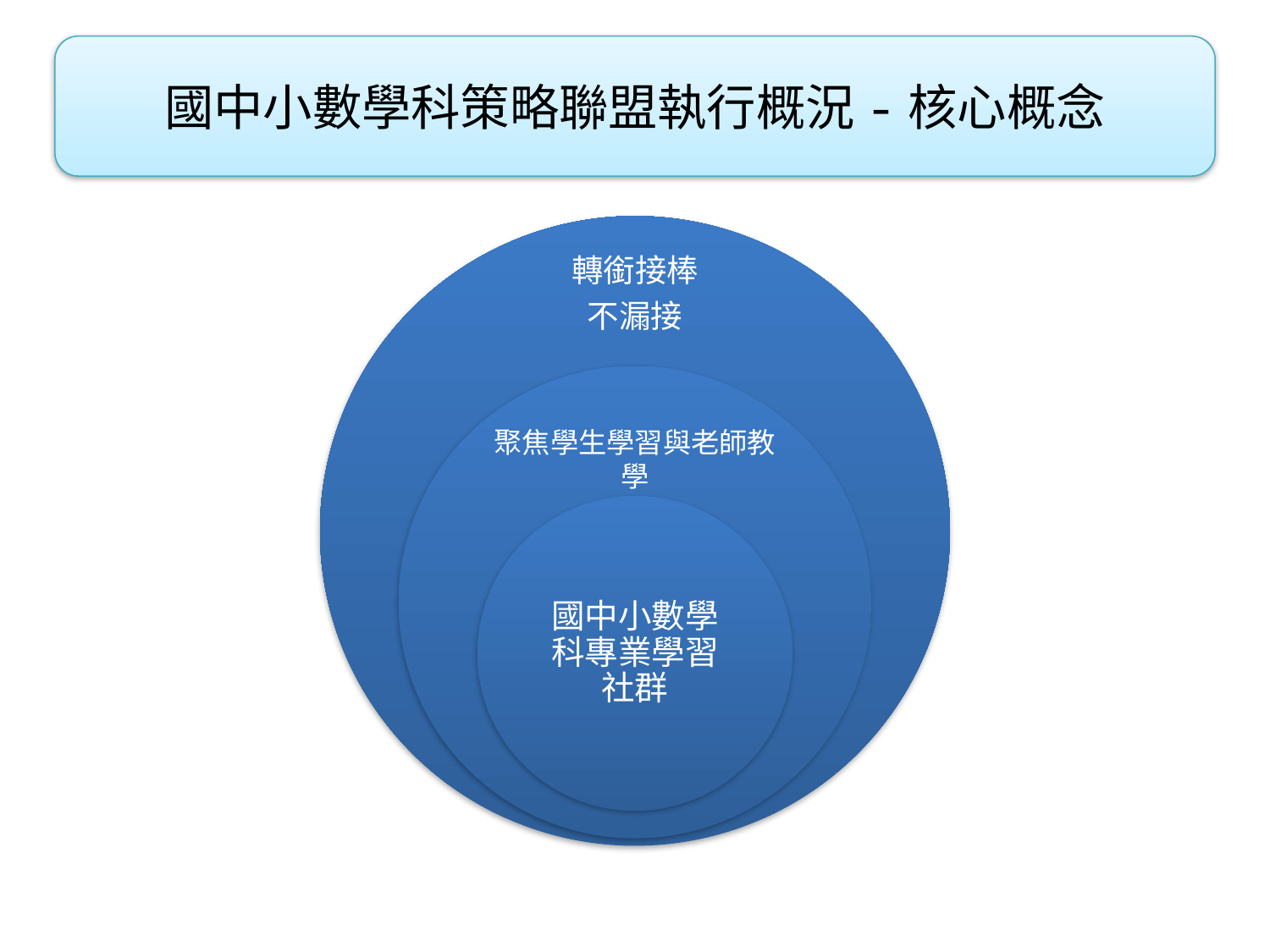

國中小數學科策略聯盟執行概況-核心概念
# 。
轉銜接棒
不漏接

聚焦學生學習與老師教學

國中小數學科專業學習社群